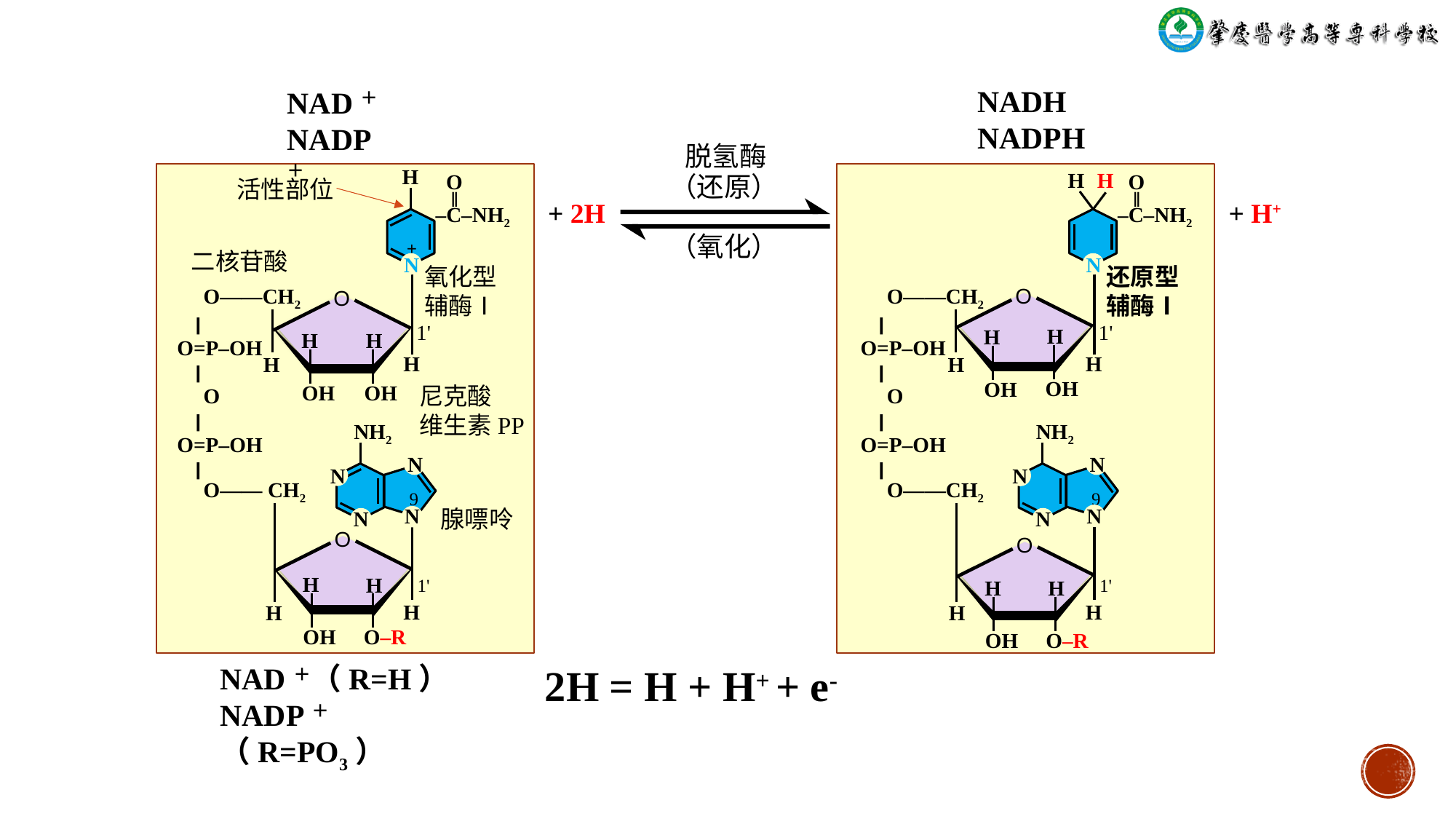

NADH
NADPH
NAD＋
NADP＋
脱氢酶

H
（还原）
H
H
活性部位
  O
   ǁ
‒C‒NH2
  O
   ǁ
‒C‒NH2
+ H+
+ 2H

（氧化）
+
二核苷酸
N
N

还原型
辅酶Ⅰ
氧化型
辅酶Ⅰ
O

O

     O——CH2
     ⃒
O=P‒OH
     ⃒
     O
     ⃒
O=P‒OH
     ⃒
     O—— CH2
     O——CH2
     ⃒
O=P‒OH
     ⃒
     O
     ⃒
O=P‒OH
     ⃒
     O——CH2
1'
1'
H
H
H
H
H
H
H
H
OH
尼克酸
维生素PP
OH
OH
OH
NH2
NH2
N
N

N
N

9
9
腺嘌呤
N
N

N
N

O

O

H
H
1'
1'
H
H
H
H
H
H
OH
O‒R
OH
O‒R
2H = H + H+ + e-
NAD＋（R=H）
NADP＋（R=PO3）